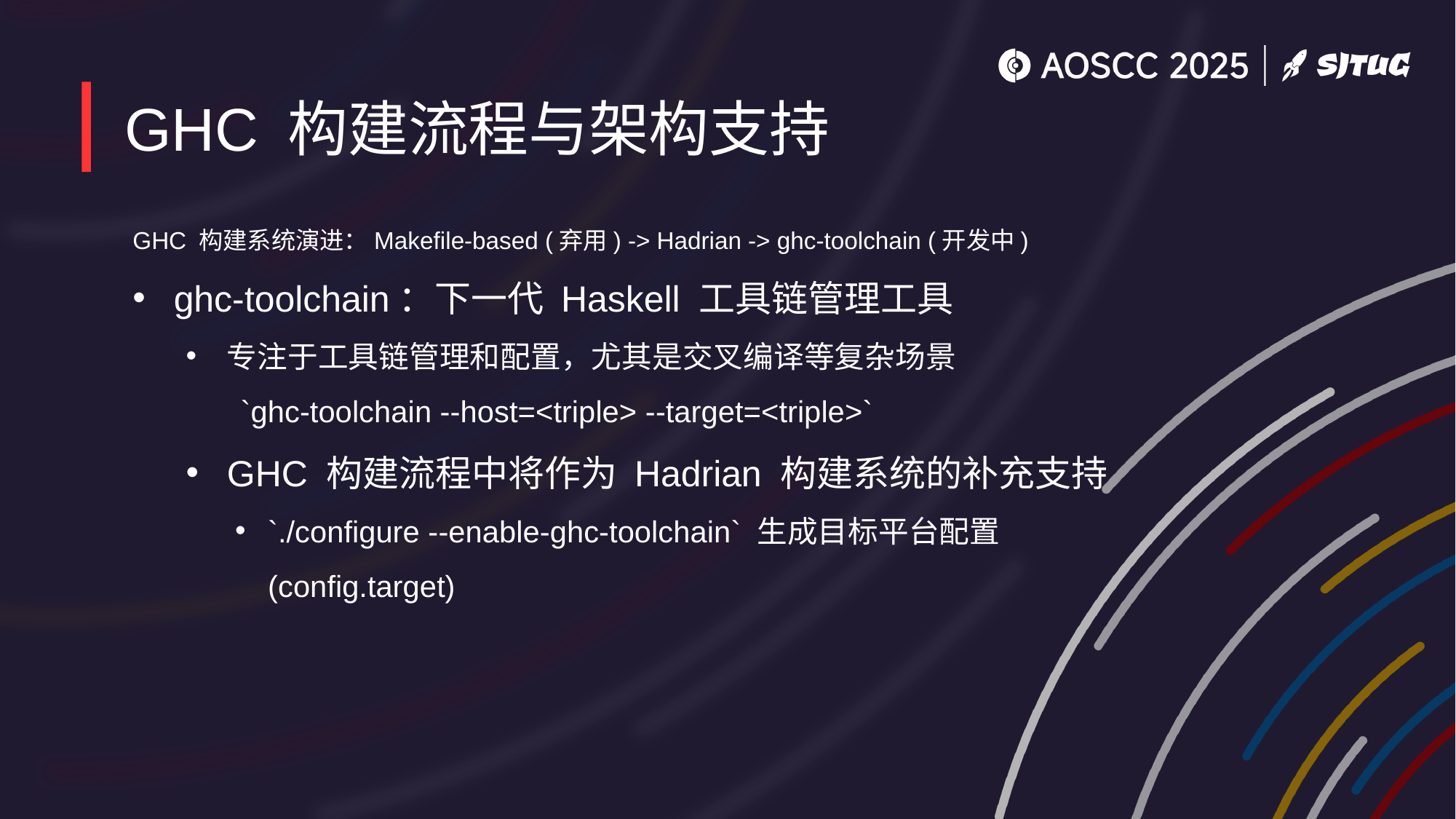

# GHC 构建流程与架构支持
GHC 构建系统演进：Makefile-based (弃用) -> Hadrian -> ghc-toolchain (开发中)
ghc-toolchain：下一代 Haskell 工具链管理工具
专注于工具链管理和配置，尤其是交叉编译等复杂场景
`ghc-toolchain --host=<triple> --target=<triple>`
GHC 构建流程中将作为 Hadrian 构建系统的补充支持
`./configure --enable-ghc-toolchain` 生成目标平台配置 (config.target)